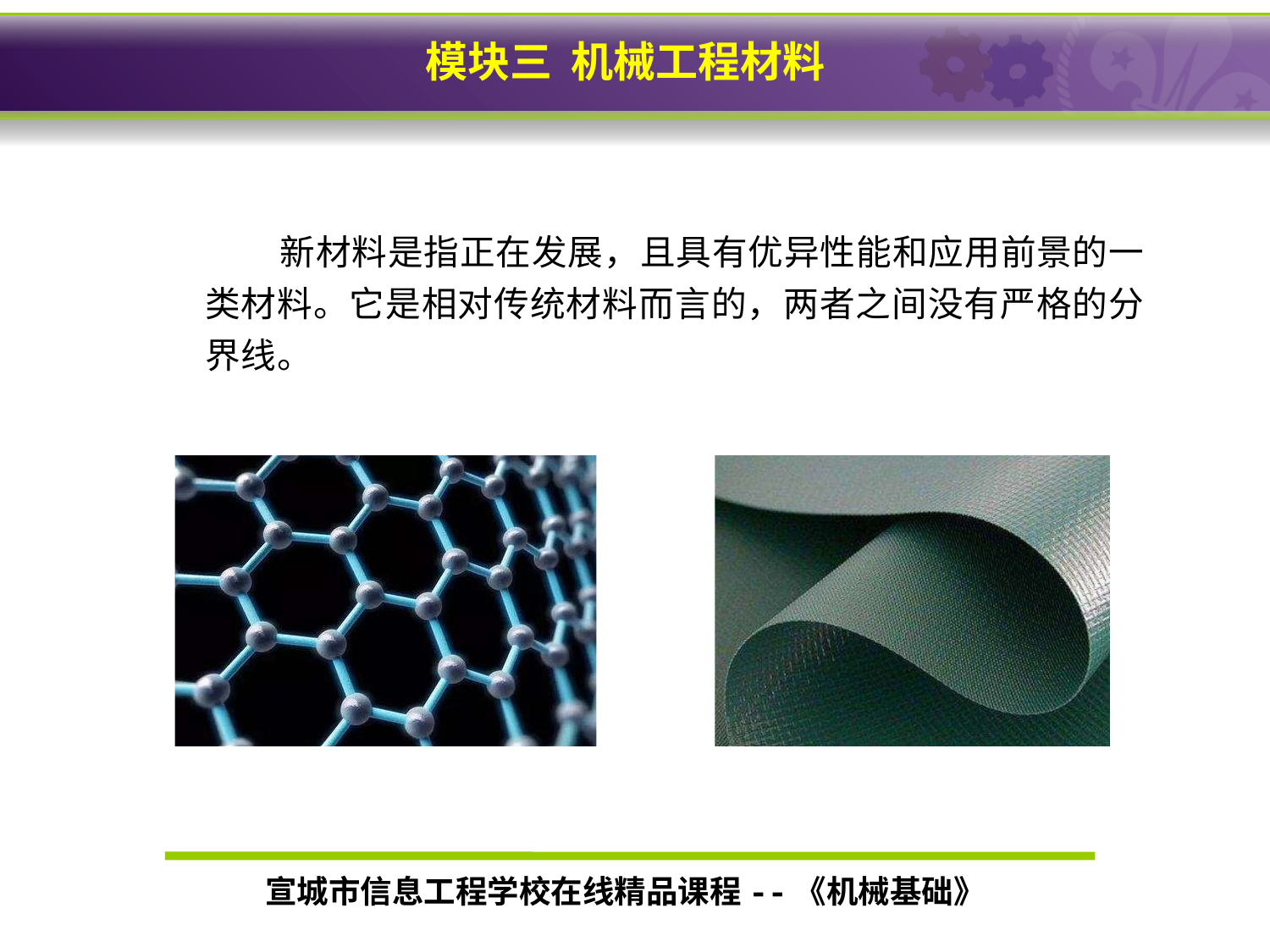

新材料是指正在发展，且具有优异性能和应用前景的一类材料。它是相对传统材料而言的，两者之间没有严格的分界线。